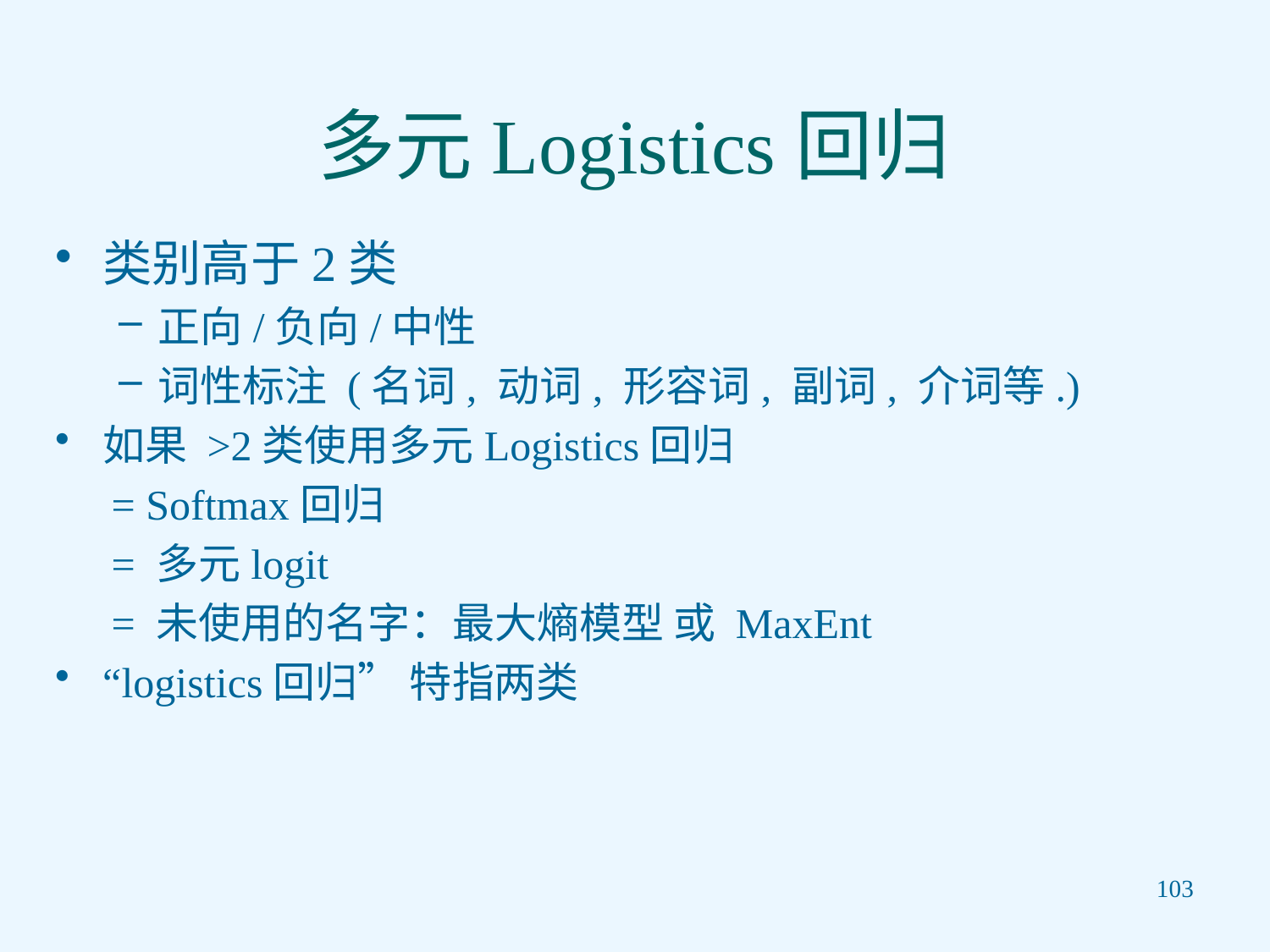

# 多元Logistics回归
类别高于2类
正向/负向/中性
词性标注 (名词, 动词, 形容词, 副词, 介词等.)
如果 >2类使用多元Logistics回归
= Softmax回归
= 多元logit
= 未使用的名字：最大熵模型 或 MaxEnt
“logistics回归” 特指两类

103